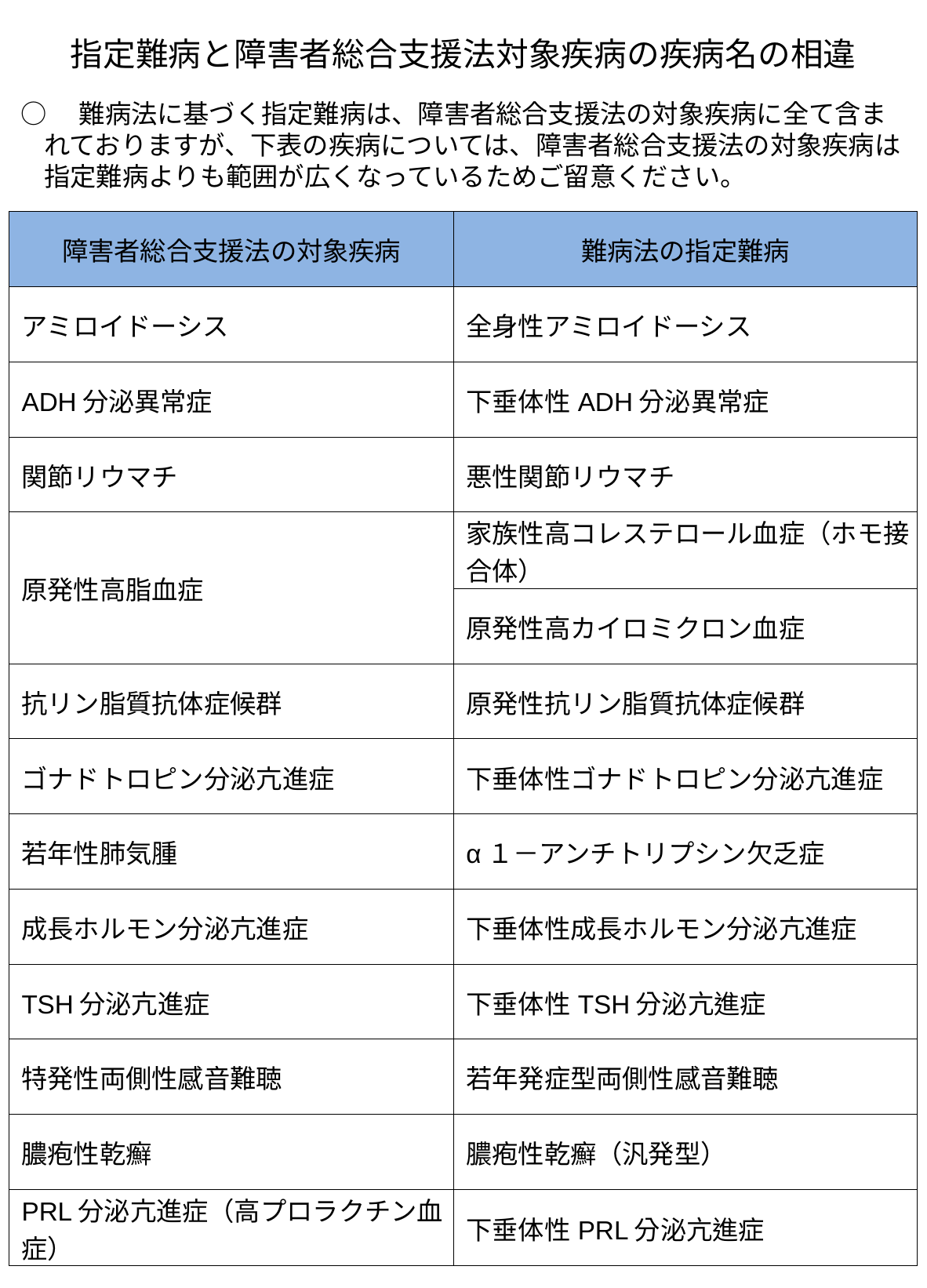

指定難病と障害者総合支援法対象疾病の疾病名の相違
○　難病法に基づく指定難病は、障害者総合支援法の対象疾病に全て含まれておりますが、下表の疾病については、障害者総合支援法の対象疾病は指定難病よりも範囲が広くなっているためご留意ください。
| 障害者総合支援法の対象疾病 | 難病法の指定難病 |
| --- | --- |
| アミロイドーシス | 全身性アミロイドーシス |
| ADH分泌異常症 | 下垂体性ADH分泌異常症 |
| 関節リウマチ | 悪性関節リウマチ |
| 原発性高脂血症 | 家族性高コレステロール血症（ホモ接合体） |
|  | 原発性高カイロミクロン血症 |
| 抗リン脂質抗体症候群 | 原発性抗リン脂質抗体症候群 |
| ゴナドトロピン分泌亢進症 | 下垂体性ゴナドトロピン分泌亢進症 |
| 若年性肺気腫 | α１－アンチトリプシン欠乏症 |
| 成長ホルモン分泌亢進症 | 下垂体性成長ホルモン分泌亢進症 |
| TSH分泌亢進症 | 下垂体性TSH分泌亢進症 |
| 特発性両側性感音難聴 | 若年発症型両側性感音難聴 |
| 膿疱性乾癬 | 膿疱性乾癬（汎発型） |
| PRL分泌亢進症（高プロラクチン血症） | 下垂体性PRL分泌亢進症 |